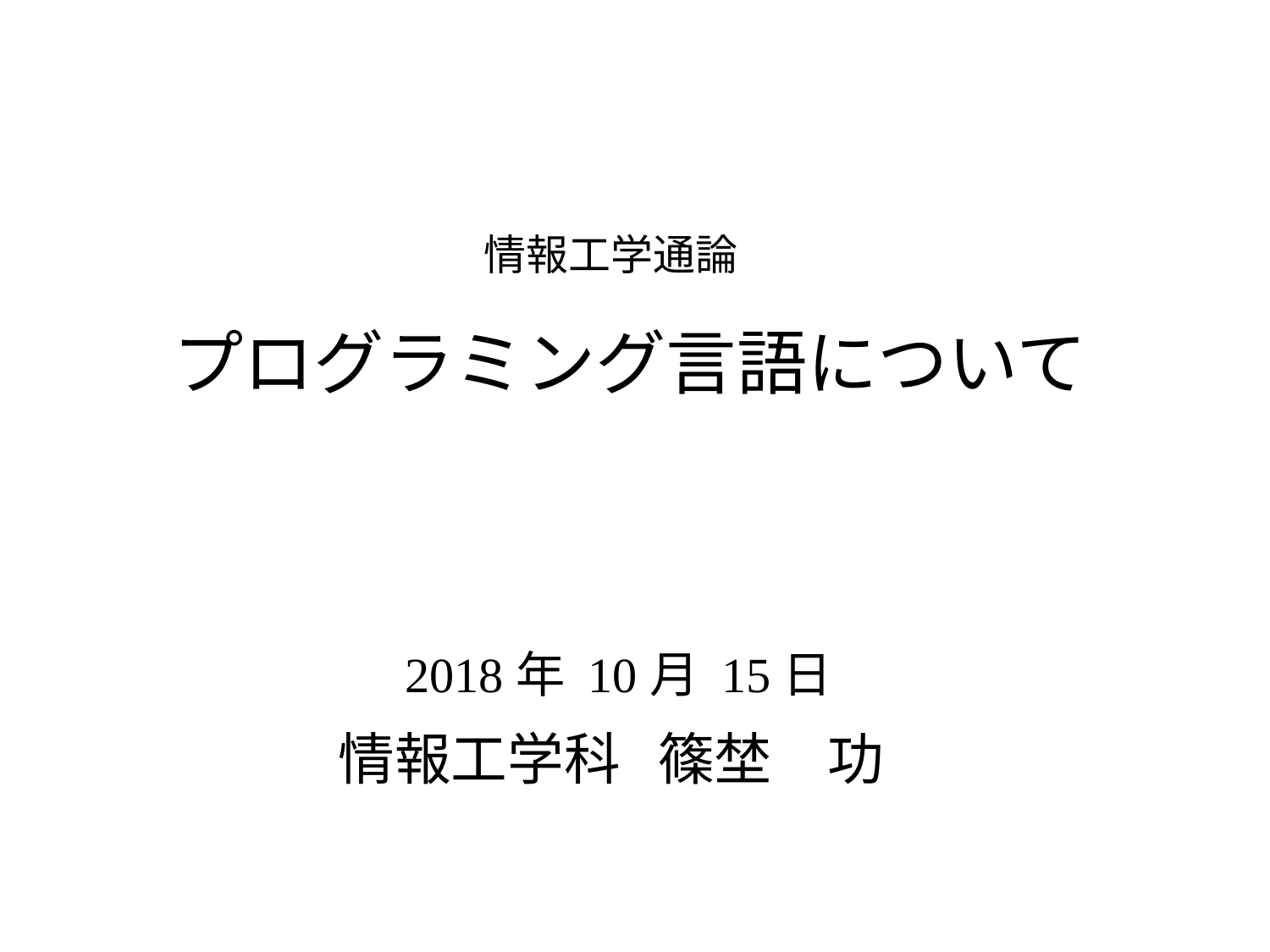

情報工学通論
# プログラミング言語について
2018年 10月 15日
情報工学科   篠埜　功